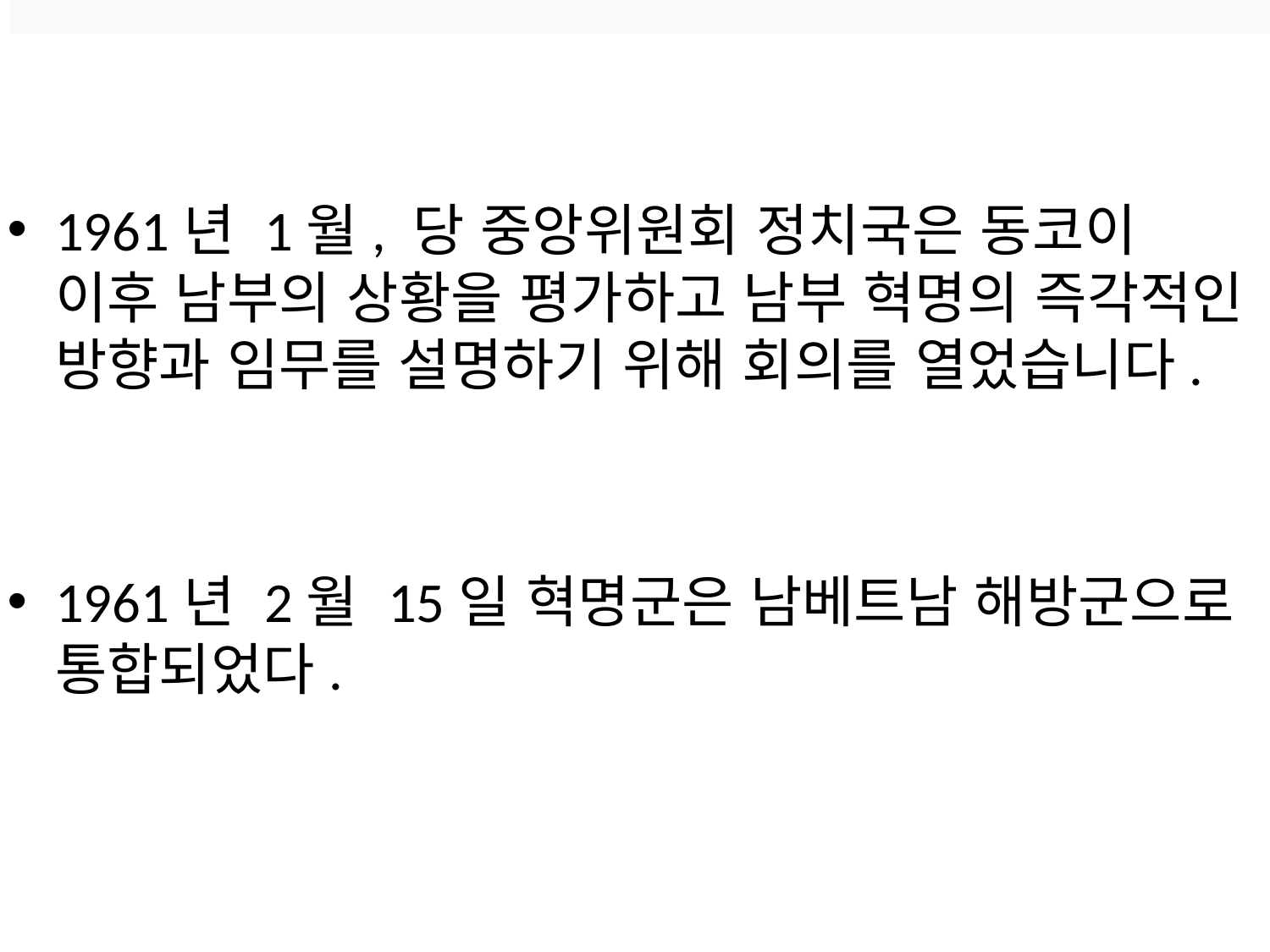

1961년 1월, 당 중앙위원회 정치국은 동코이 이후 남부의 상황을 평가하고 남부 혁명의 즉각적인 방향과 임무를 설명하기 위해 회의를 열었습니다.

1961년 2월 15일 혁명군은 남베트남 해방군으로 통합되었다.